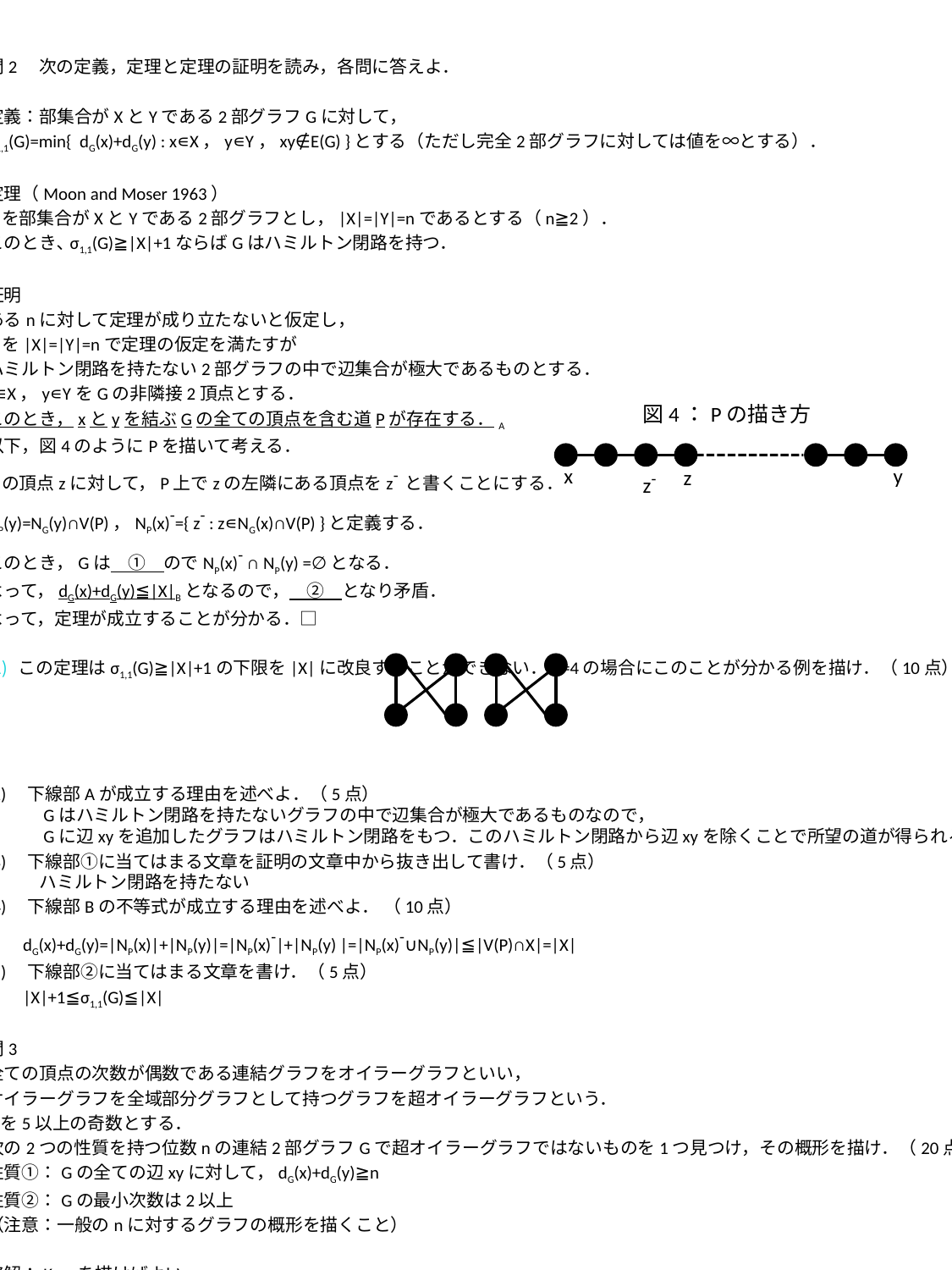

問2　次の定義，定理と定理の証明を読み，各問に答えよ．

定義：部集合がXとYである2部グラフGに対して，
σ1,1(G)=min{  dG(x)+dG(y) : x∊X，y∊Y，xy∉E(G) }とする（ただし完全2部グラフに対しては値を∞とする）．

定理（Moon and Moser 1963）
Gを部集合がXとYである2部グラフとし，|X|=|Y|=nであるとする（n≧2）．
このとき､σ1,1(G)≧|X|+1ならばGはハミルトン閉路を持つ．

証明
あるnに対して定理が成り立たないと仮定し，
Gを|X|=|Y|=nで定理の仮定を満たすが
ハミルトン閉路を持たない2部グラフの中で辺集合が極大であるものとする．
x∊X，y∊YをGの非隣接2頂点とする．
このとき，xとyを結ぶGの全ての頂点を含む道Pが存在する．A
以下，図4のようにPを描いて考える．
Gの頂点zに対して，P上でzの左隣にある頂点をz-と書くことにする．
NP(y)=NG(y)∩V(P)，NP(x)-={ z- : z∊NG(x)∩V(P) }と定義する．
このとき，Gは　①　のでNP(x)- ∩ NP(y) =∅となる．
よって，dG(x)+dG(y)≦|X|Bとなるので，　②　となり矛盾．
よって，定理が成立することが分かる．□

この定理はσ1,1(G)≧|X|+1の下限を|X|に改良することができない．n=4の場合にこのことが分かる例を描け．（10点）

(2)　下線部Aが成立する理由を述べよ．（5点）
　　　Gはハミルトン閉路を持たないグラフの中で辺集合が極大であるものなので，
　　　Gに辺xyを追加したグラフはハミルトン閉路をもつ．このハミルトン閉路から辺xyを除くことで所望の道が得られる．
(3)　下線部①に当てはまる文章を証明の文章中から抜き出して書け．（5点）
　　　ハミルトン閉路を持たない
(4)　下線部Bの不等式が成立する理由を述べよ． （10点）
         dG(x)+dG(y)=|NP(x)|+|NP(y)|=|NP(x)-|+|NP(y) |=|NP(x)-∪NP(y)|≦|V(P)∩X|=|X|
(5)　下線部②に当てはまる文章を書け．（5点）
         |X|+1≦σ1,1(G)≦|X|

問3
全ての頂点の次数が偶数である連結グラフをオイラーグラフといい，
オイラーグラフを全域部分グラフとして持つグラフを超オイラーグラフという．
nを5以上の奇数とする．
次の2つの性質を持つ位数nの連結2部グラフGで超オイラーグラフではないものを1つ見つけ，その概形を描け．（20点）
性質①：Gの全ての辺xyに対して，dG(x)+dG(y)≧n
性質②：Gの最小次数は2以上
（注意：一般のnに対するグラフの概形を描くこと）

略解：K2,n-2を描けばよい．
図4：Pの描き方

x
y
z
z-